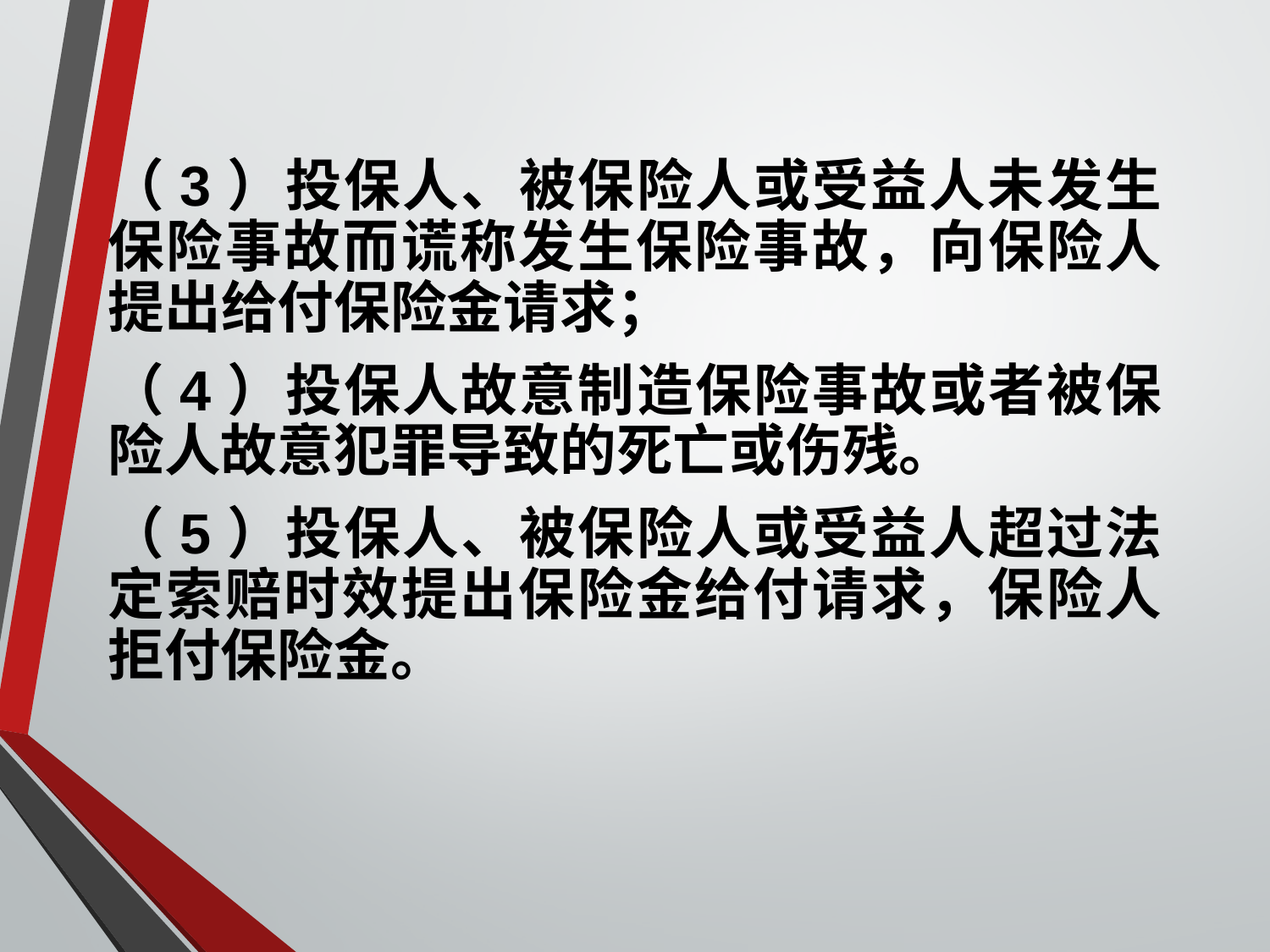

（3）投保人、被保险人或受益人未发生保险事故而谎称发生保险事故，向保险人提出给付保险金请求；
（4）投保人故意制造保险事故或者被保险人故意犯罪导致的死亡或伤残。
（5）投保人、被保险人或受益人超过法定索赔时效提出保险金给付请求，保险人拒付保险金。